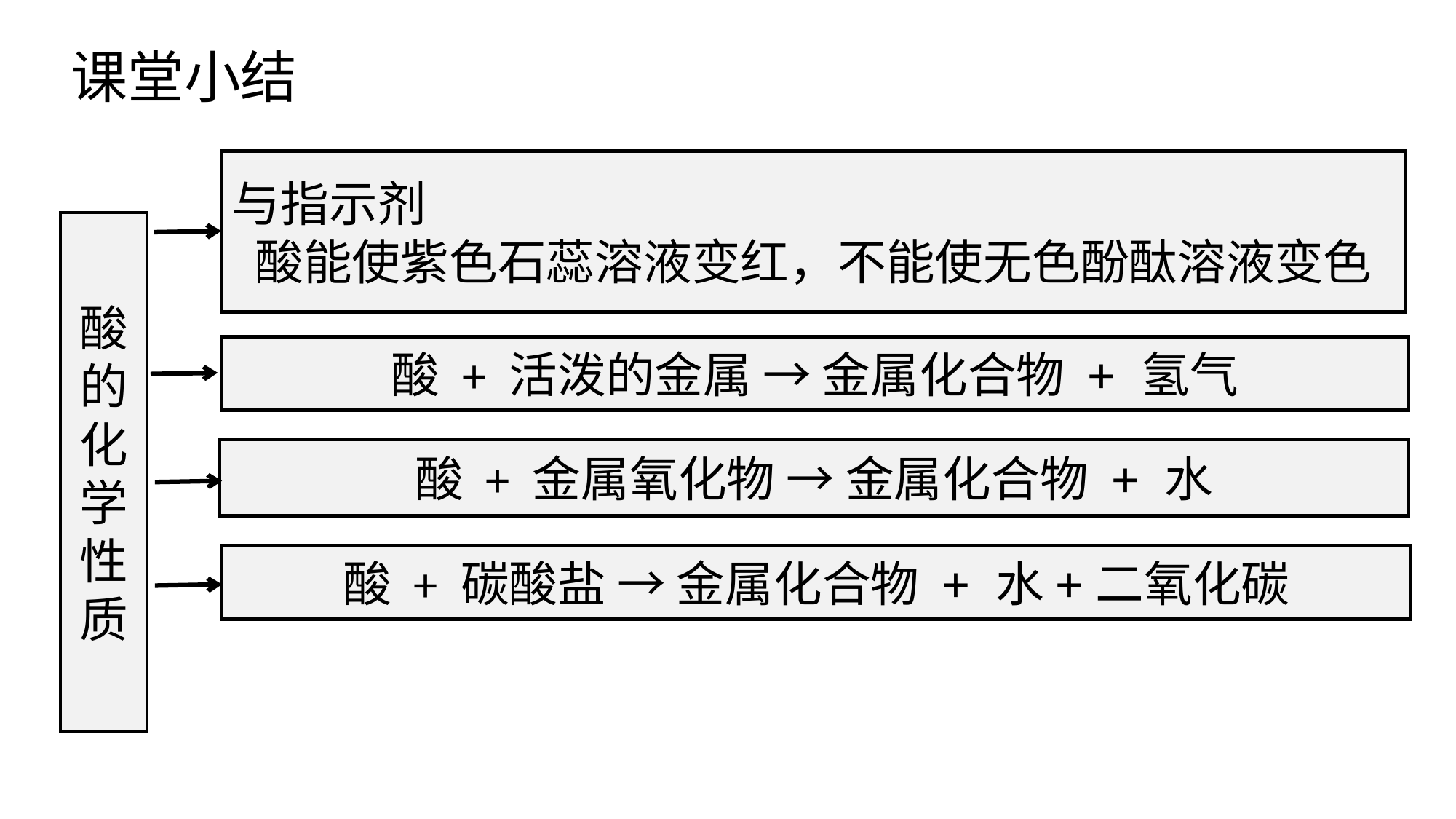

课堂小结
与指示剂
酸能使紫色石蕊溶液变红，不能使无色酚酞溶液变色
酸的化学性质
酸 + 活泼的金属 → 金属化合物 + 氢气
酸 + 金属氧化物 → 金属化合物 + 水
酸 + 碳酸盐 → 金属化合物 + 水+二氧化碳